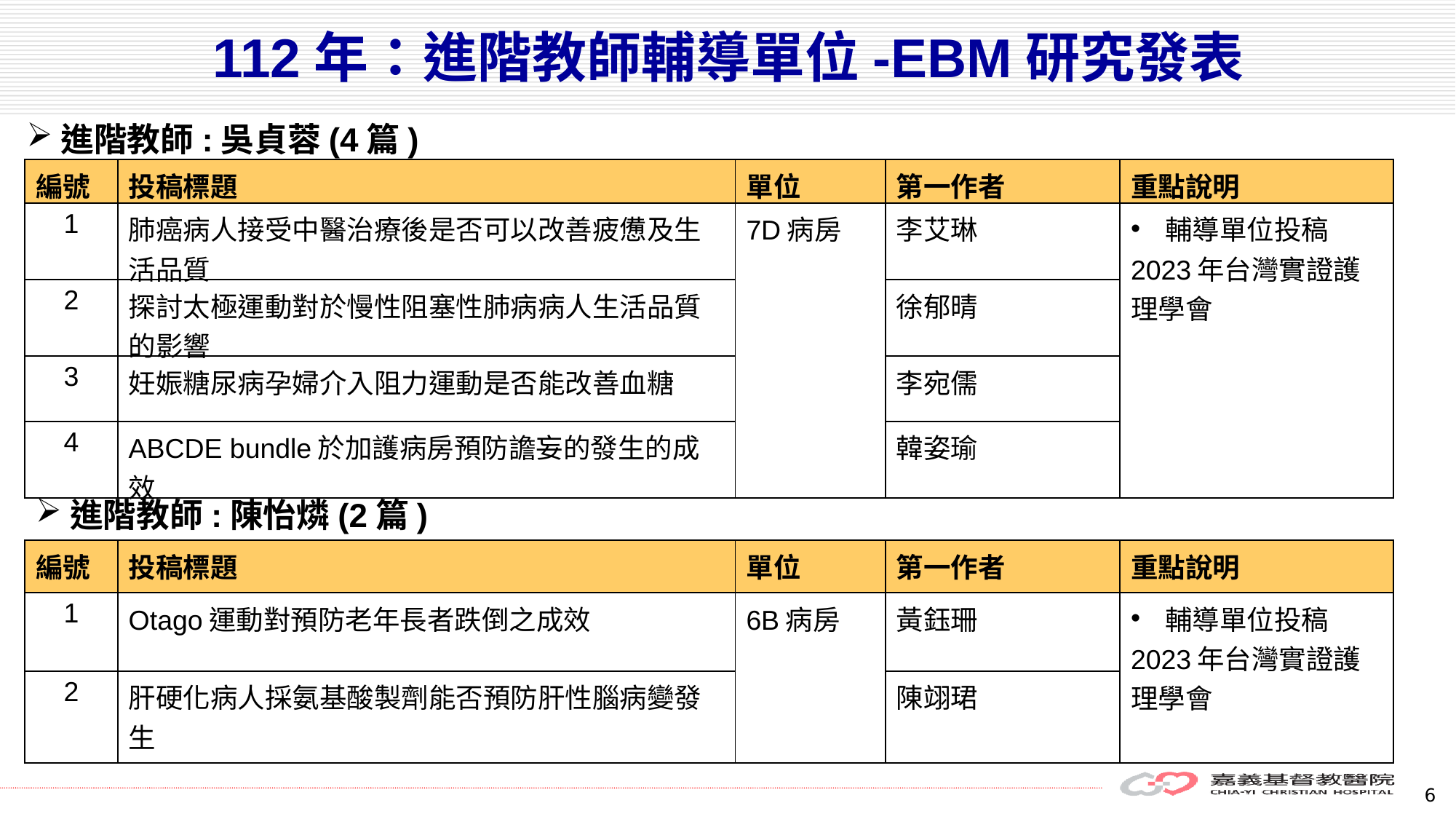

112年：進階教師輔導單位-EBM研究發表
進階教師:吳貞蓉(4篇)
| 編號 | 投稿標題 | 單位 | 第一作者 | 重點說明 |
| --- | --- | --- | --- | --- |
| 1 | 肺癌病人接受中醫治療後是否可以改善疲憊及生活品質 | 7D病房 | 李艾琳 | 輔導單位投稿 2023年台灣實證護理學會 |
| 2 | 探討太極運動對於慢性阻塞性肺病病人生活品質的影響 |  | 徐郁晴 |  |
| 3 | 妊娠糖尿病孕婦介入阻力運動是否能改善血糖 |  | 李宛儒 |  |
| 4 | ABCDE bundle於加護病房預防譫妄的發生的成效 |  | 韓姿瑜 |  |
進階教師:陳怡燐(2篇)
| 編號 | 投稿標題 | 單位 | 第一作者 | 重點說明 |
| --- | --- | --- | --- | --- |
| 1 | Otago運動對預防老年長者跌倒之成效 | 6B病房 | 黃鈺珊 | 輔導單位投稿 2023年台灣實證護理學會 |
| 2 | 肝硬化病人採氨基酸製劑能否預防肝性腦病變發生 |  | 陳翊珺 |  |
6